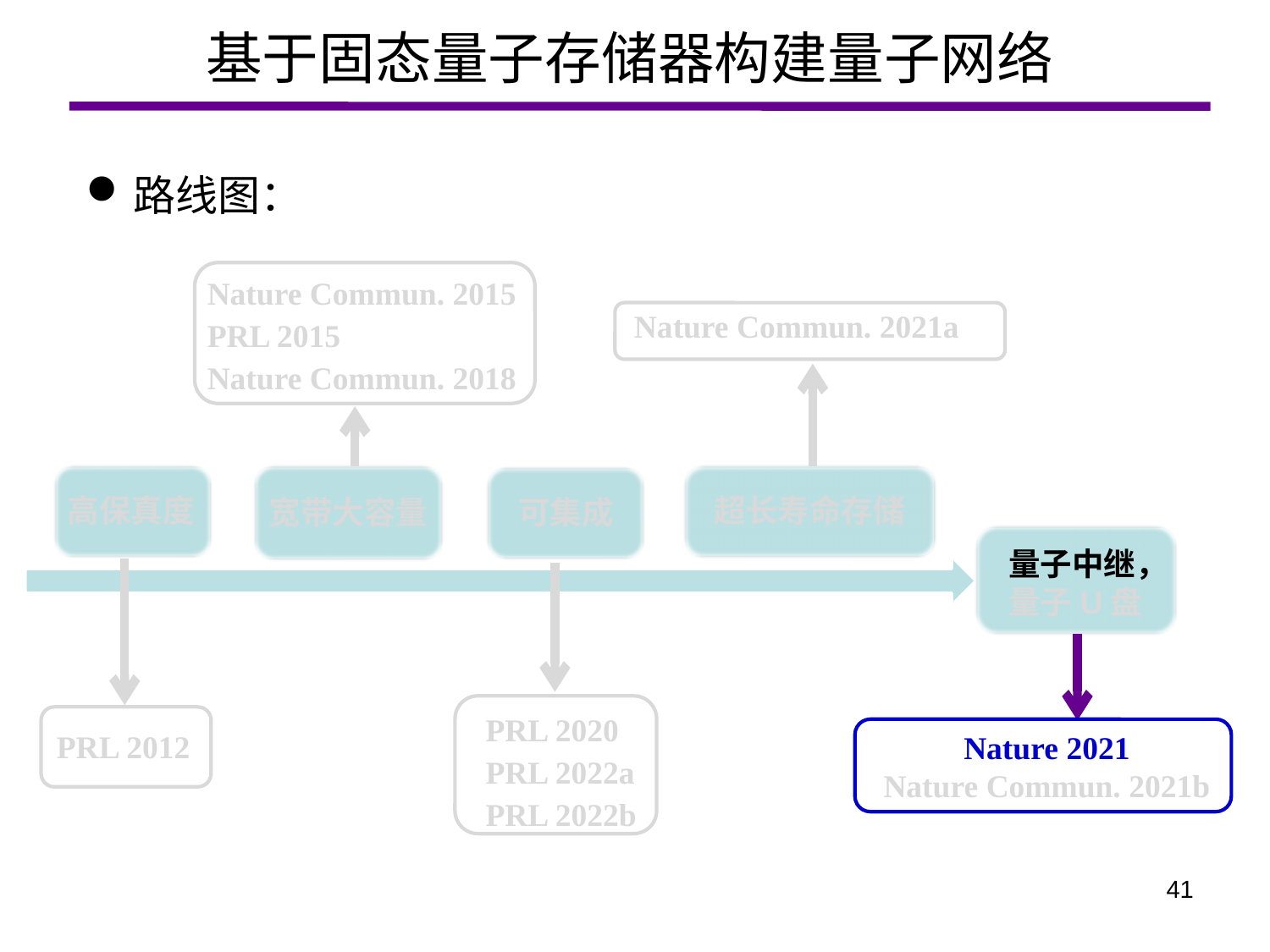

基于固态量子存储器构建量子网络
路线图：

Nature Commun. 2015
PRL 2015
Nature Commun. 2018
Nature Commun. 2021a

高保真度
超长寿命存储
宽带大容量
可集成

量子中继，
量子U盘

PRL 2020
PRL 2022a
PRL 2022b

PRL 2012

Nature 2021
Nature Commun. 2021b
41